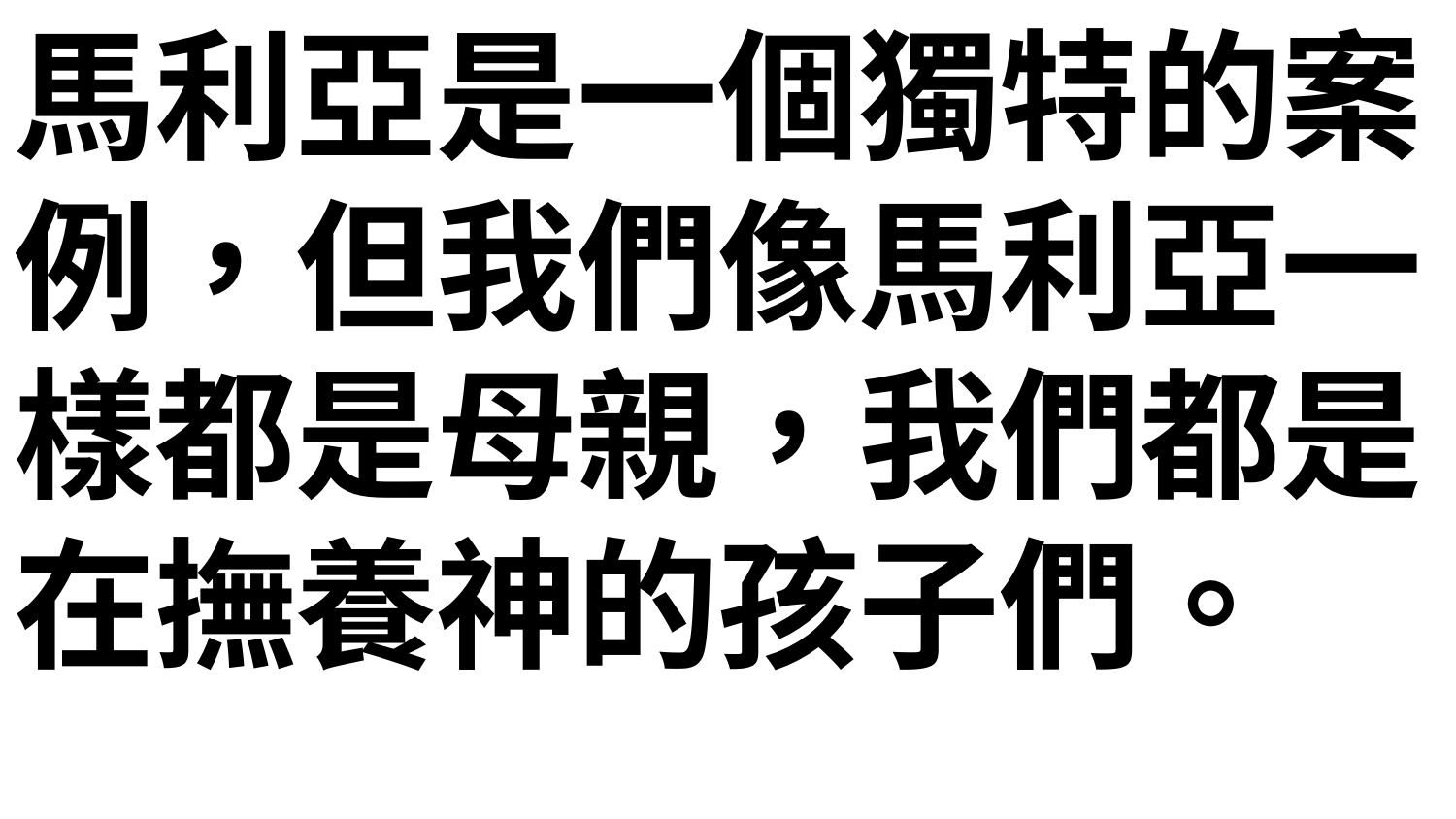

馬利亞是一個獨特的案例，但我們像馬利亞一樣都是母親，我們都是在撫養神的孩子們。